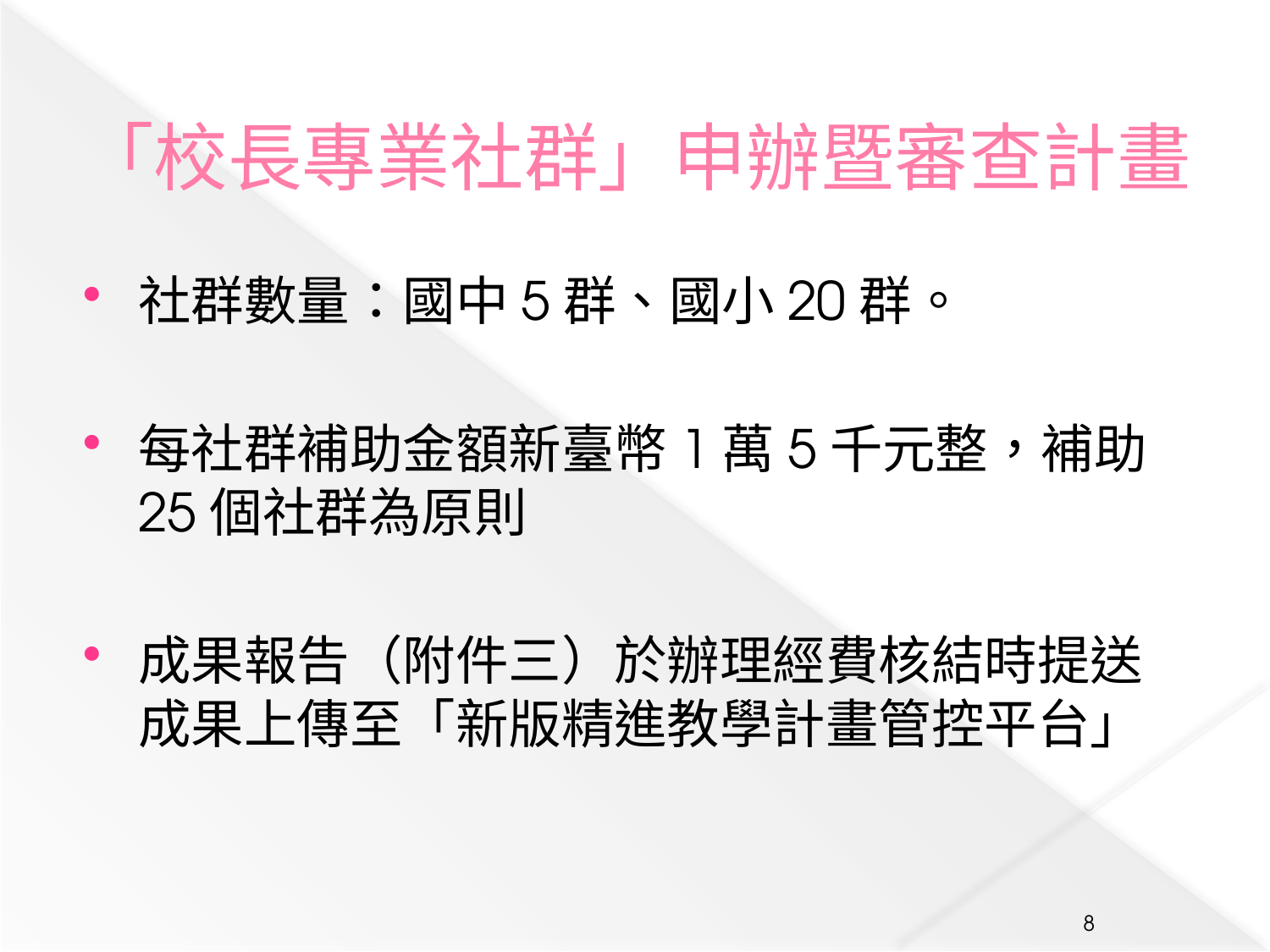

「校長專業社群」申辦暨審查計畫
社群數量：國中5群、國小20群。

每社群補助金額新臺幣1萬5千元整，補助25個社群為原則

成果報告（附件三）於辦理經費核結時提送成果上傳至「新版精進教學計畫管控平台」
8